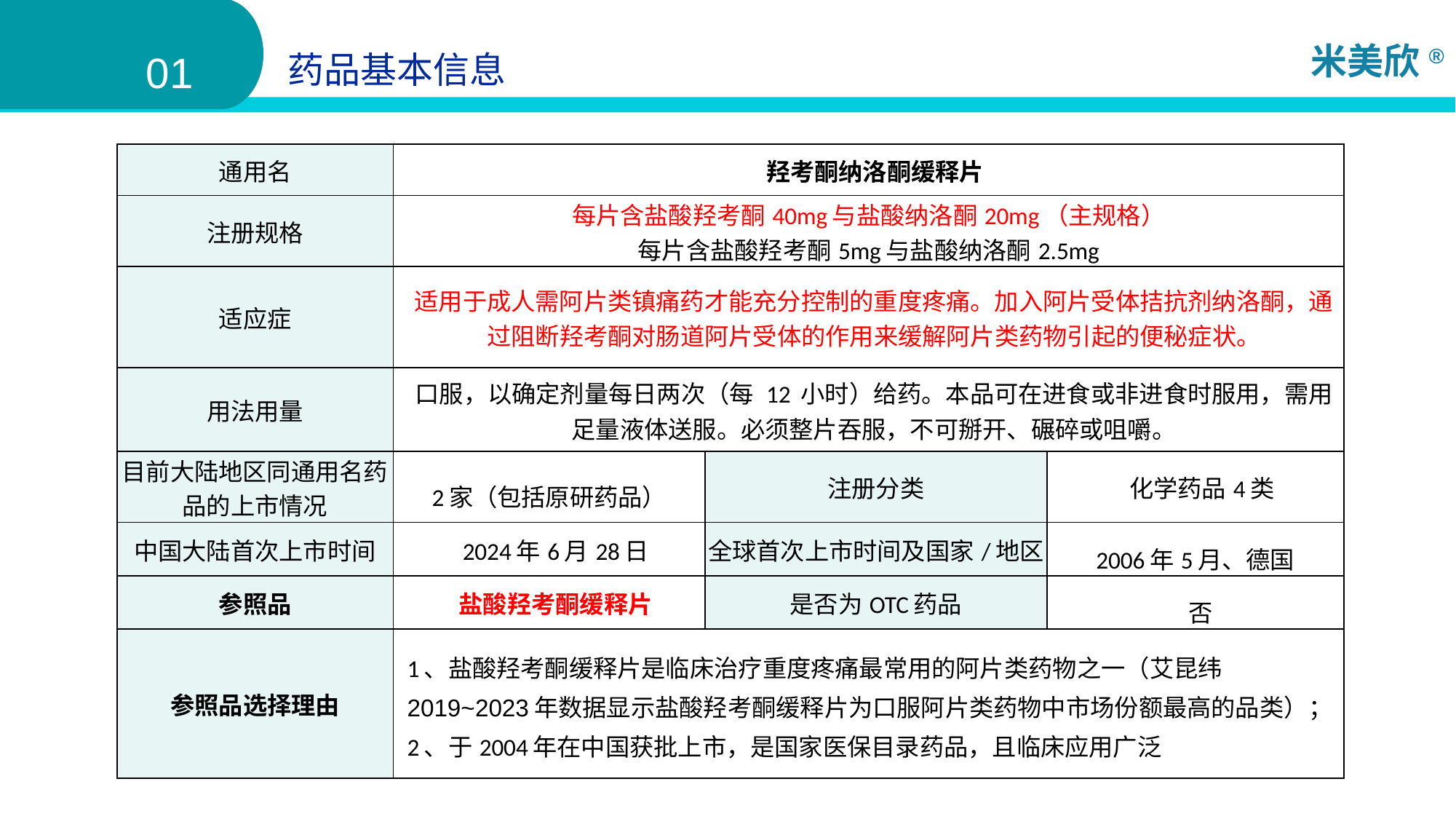

01
药品基本信息

| 通用名 | 羟考酮纳洛酮缓释片 |  |  |
| --- | --- | --- | --- |
| 注册规格 | 每片含盐酸羟考酮40mg与盐酸纳洛酮20mg（主规格） 每片含盐酸羟考酮5mg与盐酸纳洛酮2.5mg |  |  |
| 适应症 | 适用于成人需阿片类镇痛药才能充分控制的重度疼痛。加入阿片受体拮抗剂纳洛酮，通过阻断羟考酮对肠道阿片受体的作用来缓解阿片类药物引起的便秘症状。 |  |  |
| 用法用量 | 口服，以确定剂量每日两次（每 12 小时）给药。本品可在进食或非进食时服用，需用足量液体送服。必须整片吞服，不可掰开、碾碎或咀嚼。 |  |  |
| 目前大陆地区同通用名药品的上市情况 | 2家（包括原研药品） | 注册分类 | 化学药品4类 |
| 中国大陆首次上市时间 | 2024年6月28日 | 全球首次上市时间及国家/地区 | 2006年5月、德国 |
| 参照品 | 盐酸羟考酮缓释片 | 是否为OTC药品 | 否 |
| 参照品选择理由 | 1、盐酸羟考酮缓释片是临床治疗重度疼痛最常用的阿片类药物之一（艾昆纬2019~2023年数据显示盐酸羟考酮缓释片为口服阿片类药物中市场份额最高的品类）； 2、于2004年在中国获批上市，是国家医保目录药品，且临床应用广泛 |  |  |